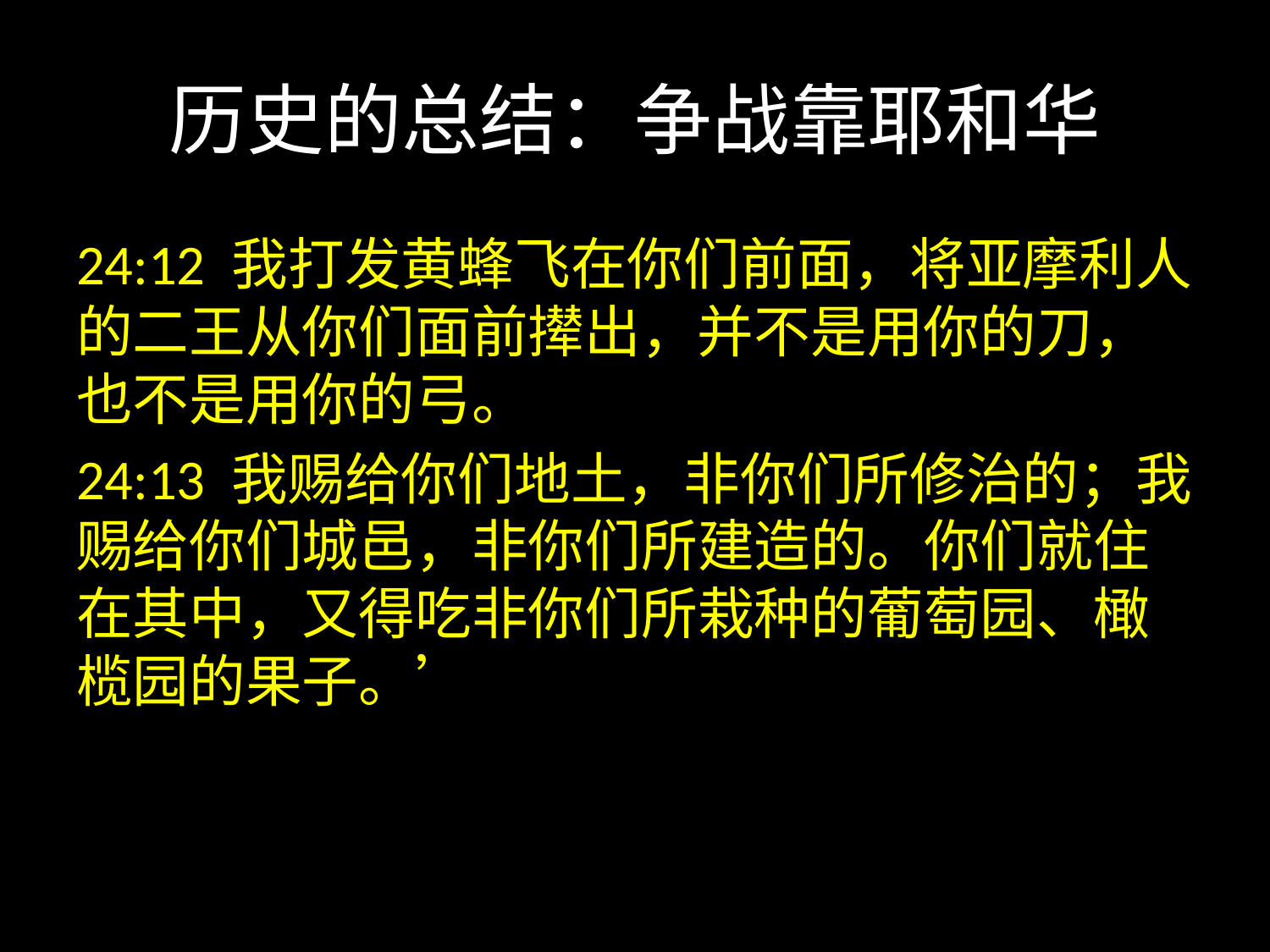

# 历史的总结：争战靠耶和华
24:12 我打发黄蜂飞在你们前面，将亚摩利人的二王从你们面前撵出，并不是用你的刀，也不是用你的弓。
24:13 我赐给你们地土，非你们所修治的；我赐给你们城邑，非你们所建造的。你们就住在其中，又得吃非你们所栽种的葡萄园、橄榄园的果子。’